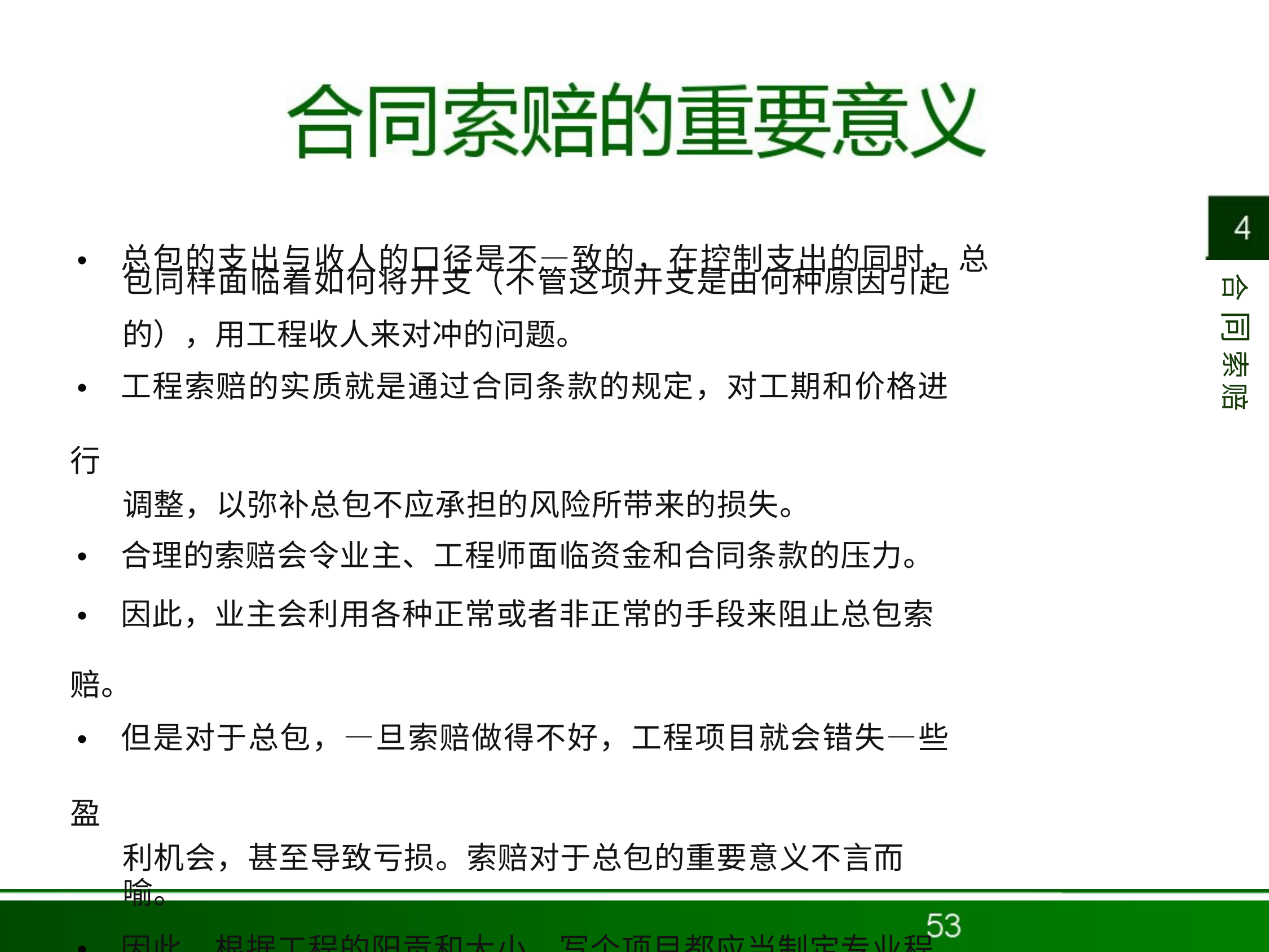

# ．总包的支出与收人的口径是不—致的，在控制支出的同时，总

包同样面临着如何将开支（不管这项开支是由何种原因引起 的），用工程收人来对冲的问题。
．工程索赔的实质就是通过合同条款的规定，对工期和价格进行
调整，以弥补总包不应承担的风险所带来的损失。
．合理的索赔会令业主、工程师面临资金和合同条款的压力。
．因此，业主会利用各种正常或者非正常的手段来阻止总包索赔。
．但是对于总包，—旦索赔做得不好，工程项目就会错失—些盈
利机会，甚至导致亏损。索赔对于总包的重要意义不言而喻。
．因此，根据工程的阳贡和大小，写个项目都应当制定专业程式、
安排专人负赉索赔工作，负责监督管理、发出索赔通知和提
交索赔文件。
合同 索赔